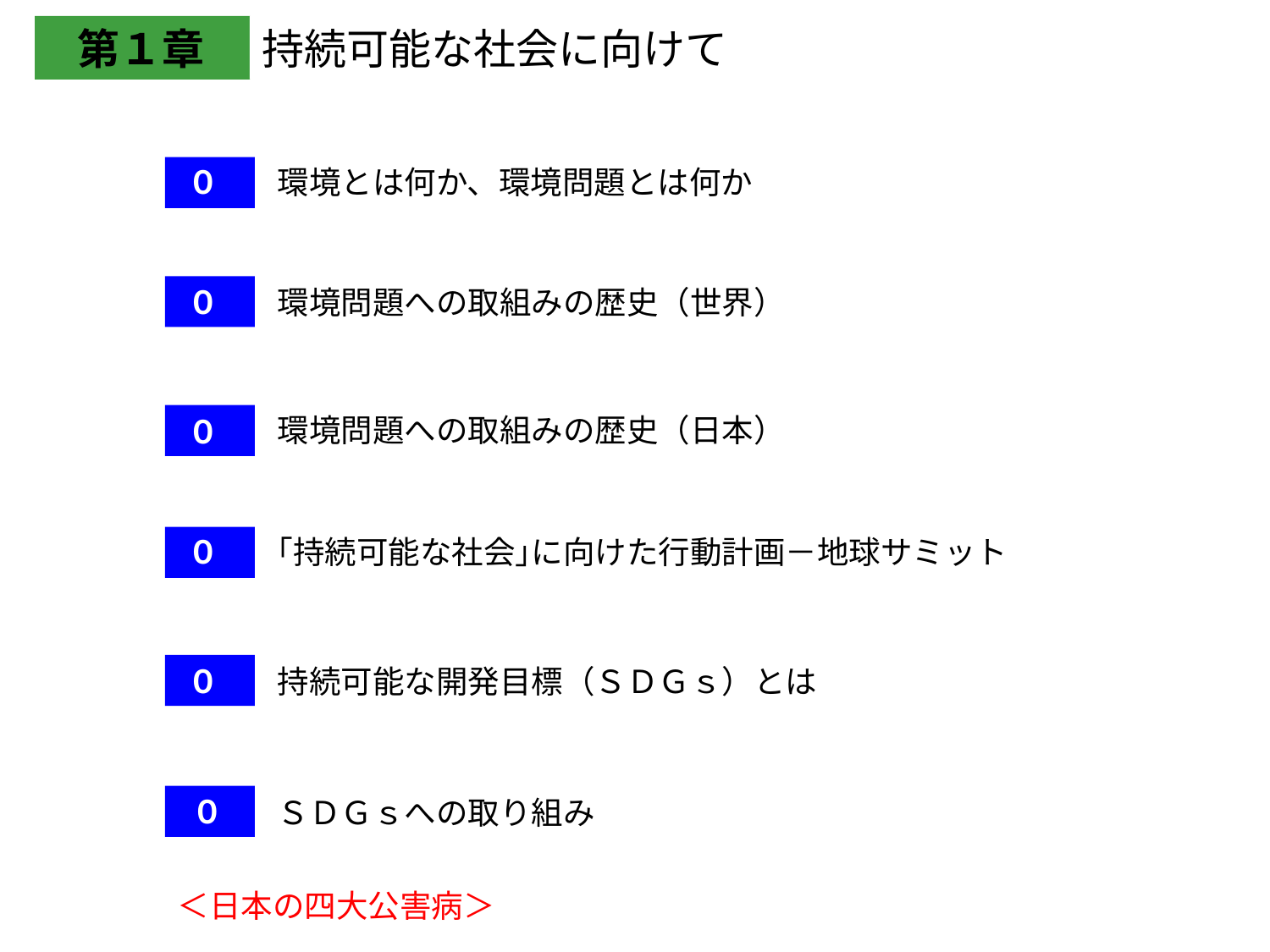

持続可能な社会に向けて
第１章
０１
環境とは何か、環境問題とは何か

０２
環境問題への取組みの歴史（世界）
環境問題への取組みの歴史（日本）

０３
０４
｢持続可能な社会｣に向けた行動計画－地球サミット

０５
持続可能な開発目標（ＳＤＧｓ）とは

０６
ＳＤＧｓへの取り組み
＜日本の四大公害病＞